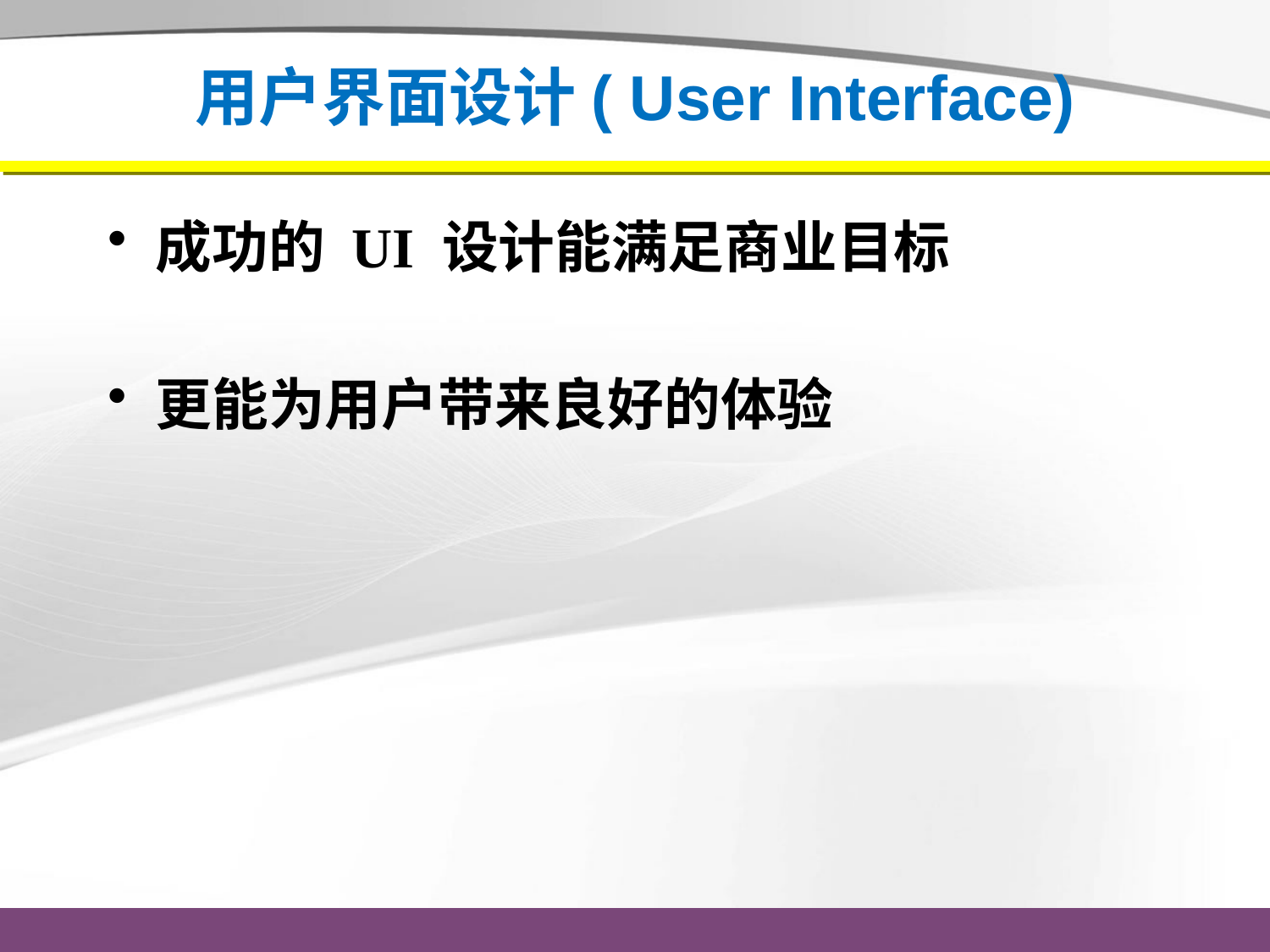

# 用户界面设计( User Interface)
成功的 UI 设计能满足商业目标

更能为用户带来良好的体验